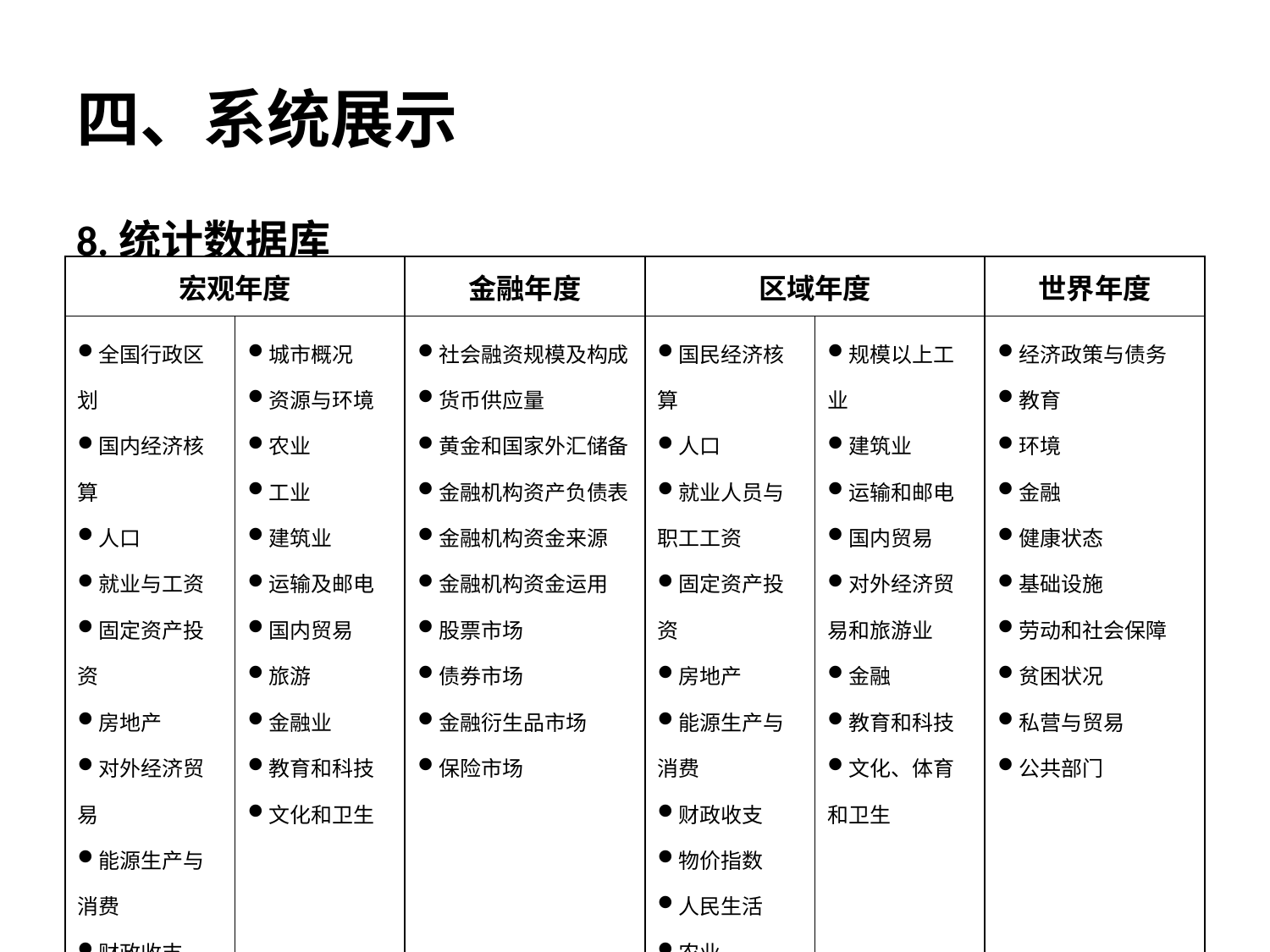

# 四、系统展示
8.统计数据库
| 宏观年度 |  | 金融年度 | 区域年度 |  | 世界年度 |
| --- | --- | --- | --- | --- | --- |
| 全国行政区划 国内经济核算 人口 就业与工资 固定资产投资 房地产 对外经济贸易 能源生产与消费 财政收支 价格指数 人民生活 | 城市概况 资源与环境 农业 工业 建筑业 运输及邮电 国内贸易 旅游 金融业 教育和科技 文化和卫生 | 社会融资规模及构成 货币供应量 黄金和国家外汇储备 金融机构资产负债表 金融机构资金来源 金融机构资金运用 股票市场 债券市场 金融衍生品市场 保险市场 | 国民经济核算 人口 就业人员与职工工资 固定资产投资 房地产 能源生产与消费 财政收支 物价指数 人民生活 农业 | 规模以上工业 建筑业 运输和邮电 国内贸易 对外经济贸易和旅游业 金融 教育和科技 文化、体育和卫生 | 经济政策与债务 教育 环境 金融 健康状态 基础设施 劳动和社会保障 贫困状况 私营与贸易 公共部门 |